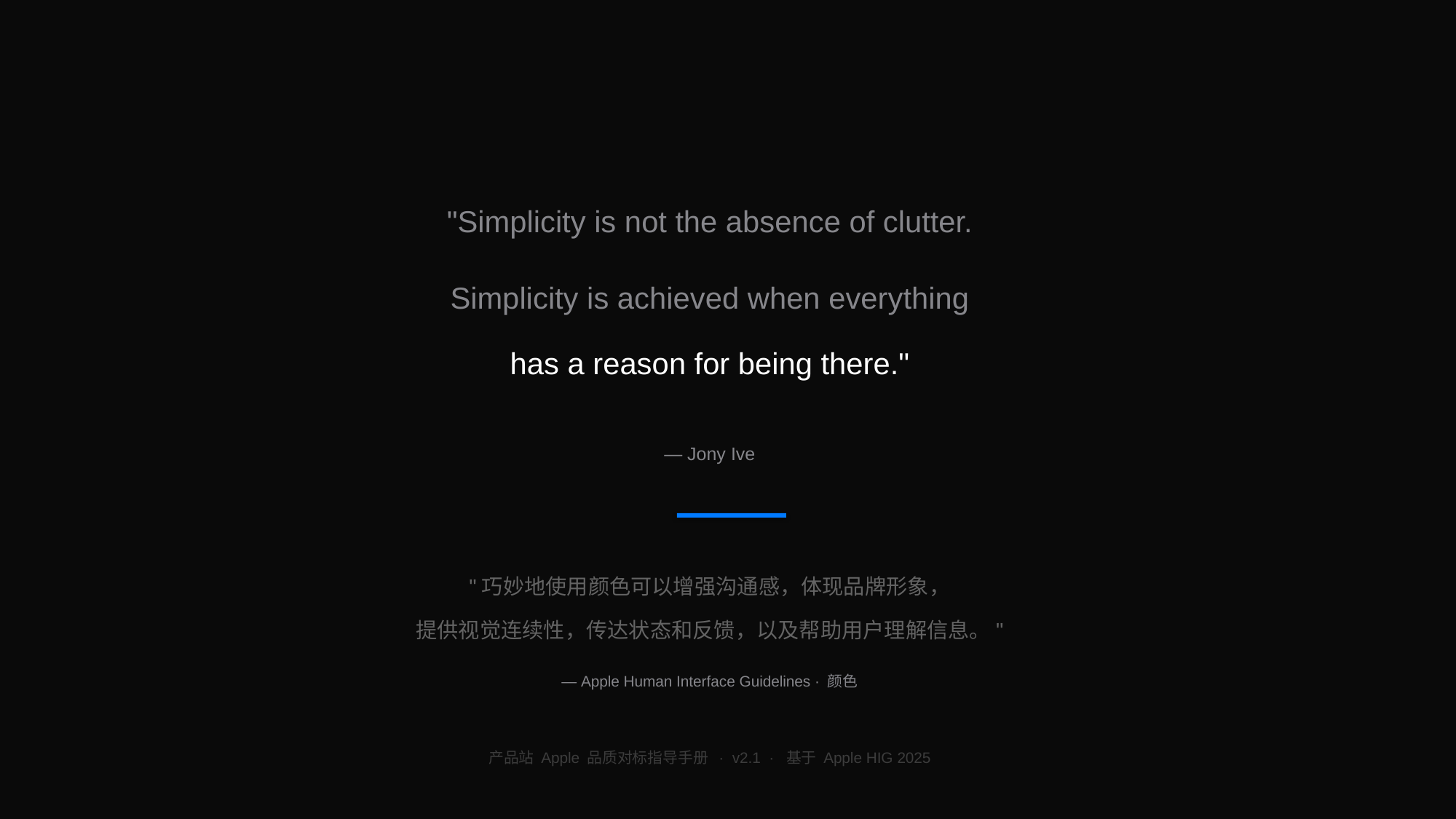

"Simplicity is not the absence of clutter.
Simplicity is achieved when everything
has a reason for being there."
— Jony Ive

"巧妙地使用颜色可以增强沟通感，体现品牌形象，
提供视觉连续性，传达状态和反馈，以及帮助用户理解信息。"
— Apple Human Interface Guidelines · 颜色
产品站 Apple 品质对标指导手册  ·  v2.1  ·  基于 Apple HIG 2025